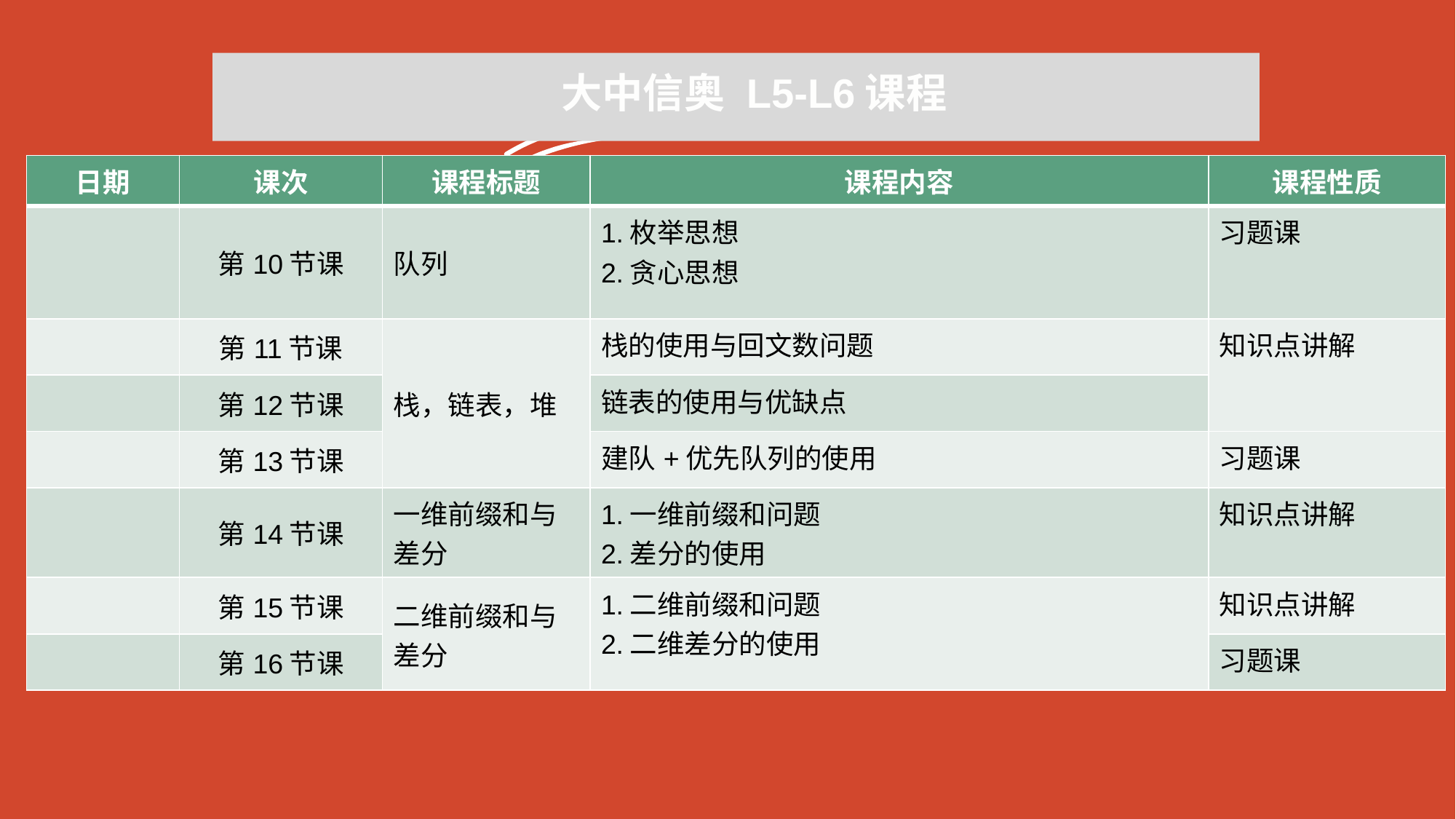

大中信奥 L5-L6课程

| 日期 | 课次 | 课程标题 | 课程内容 | 课程性质 |
| --- | --- | --- | --- | --- |
|  | 第10节课 | 队列 | 1.枚举思想 2.贪心思想 | 习题课 |
|  | 第11节课 | 栈，链表，堆 | 栈的使用与回文数问题 | 知识点讲解 |
|  | 第12节课 |  | 链表的使用与优缺点 |  |
|  | 第13节课 |  | 建队+优先队列的使用 | 习题课 |
|  | 第14节课 | 一维前缀和与差分 | 1.一维前缀和问题 2.差分的使用 | 知识点讲解 |
|  | 第15节课 | 二维前缀和与差分 | 1.二维前缀和问题 2.二维差分的使用 | 知识点讲解 |
|  | 第16节课 |  |  | 习题课 |